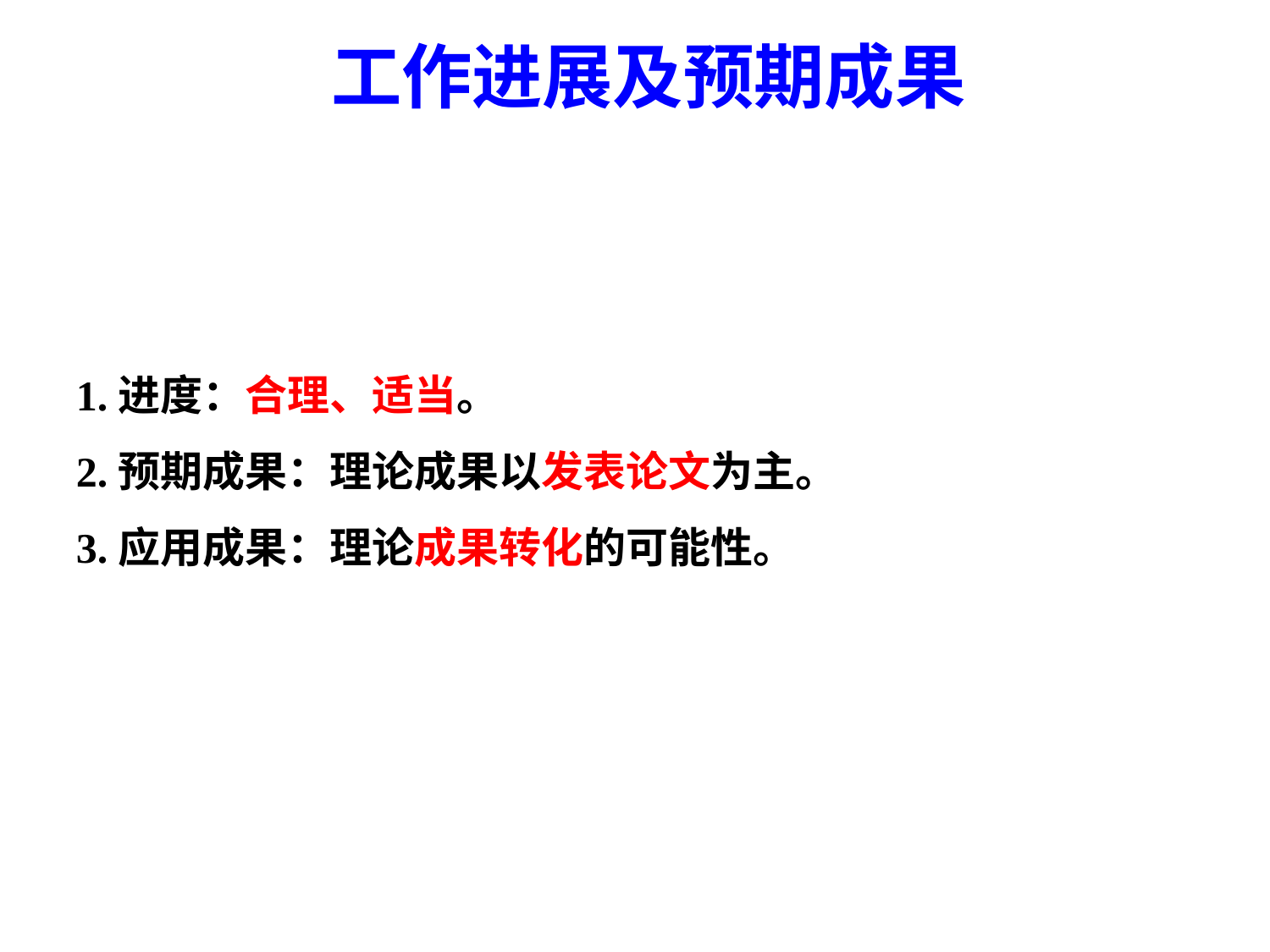

工作进展及预期成果
1.进度：合理、适当。
2.预期成果：理论成果以发表论文为主。
3.应用成果：理论成果转化的可能性。